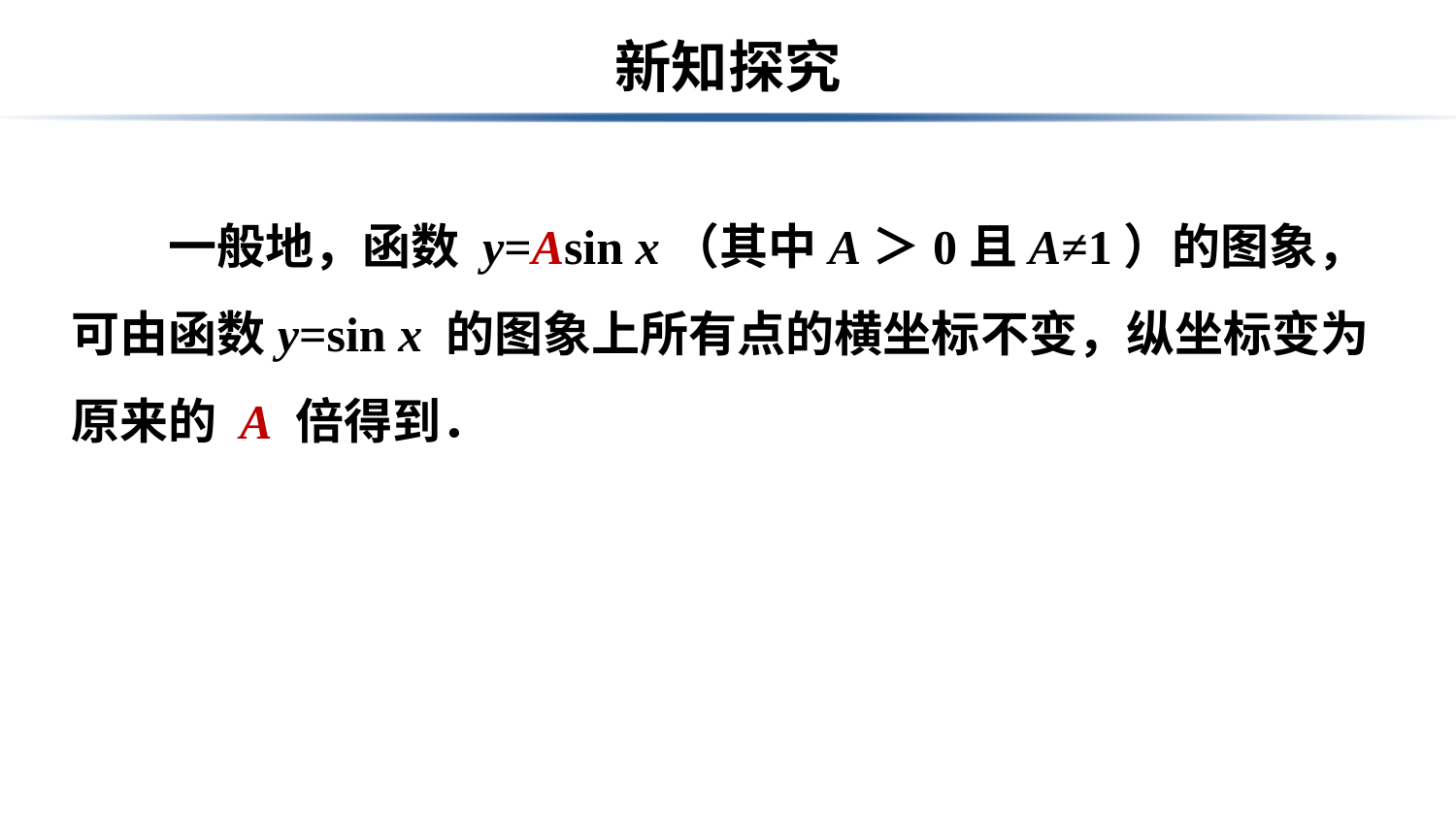

# 新知探究
　　一般地，函数 y=Asin x（其中A＞0且A≠1）的图象，可由函数y=sin x 的图象上所有点的横坐标不变，纵坐标变为原来的 A 倍得到．